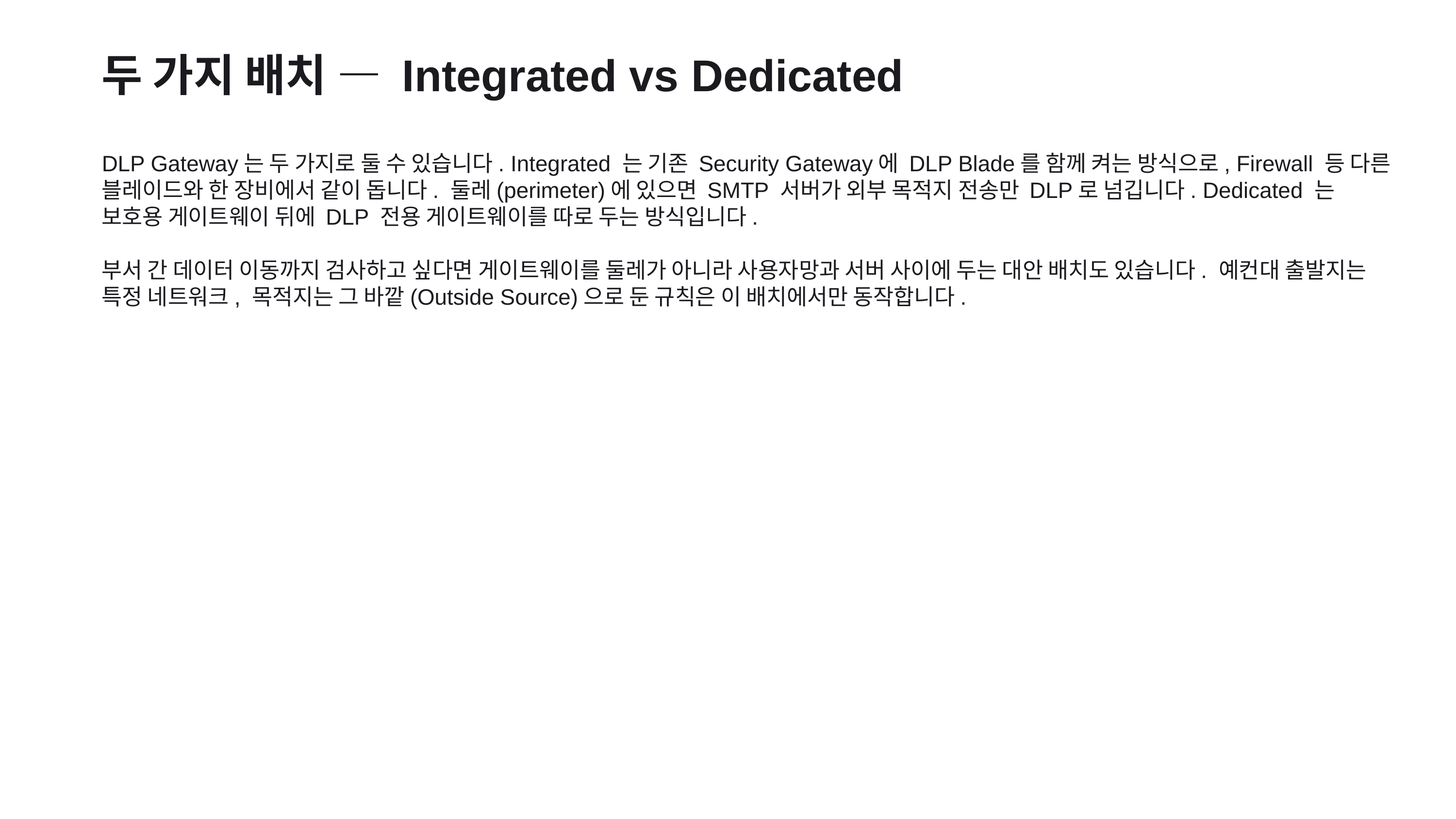

두 가지 배치 — Integrated vs Dedicated
DLP Gateway는 두 가지로 둘 수 있습니다. Integrated 는 기존 Security Gateway에 DLP Blade를 함께 켜는 방식으로, Firewall 등 다른 블레이드와 한 장비에서 같이 돕니다. 둘레(perimeter)에 있으면 SMTP 서버가 외부 목적지 전송만 DLP로 넘깁니다. Dedicated 는 보호용 게이트웨이 뒤에 DLP 전용 게이트웨이를 따로 두는 방식입니다.

부서 간 데이터 이동까지 검사하고 싶다면 게이트웨이를 둘레가 아니라 사용자망과 서버 사이에 두는 대안 배치도 있습니다. 예컨대 출발지는 특정 네트워크, 목적지는 그 바깥(Outside Source)으로 둔 규칙은 이 배치에서만 동작합니다.